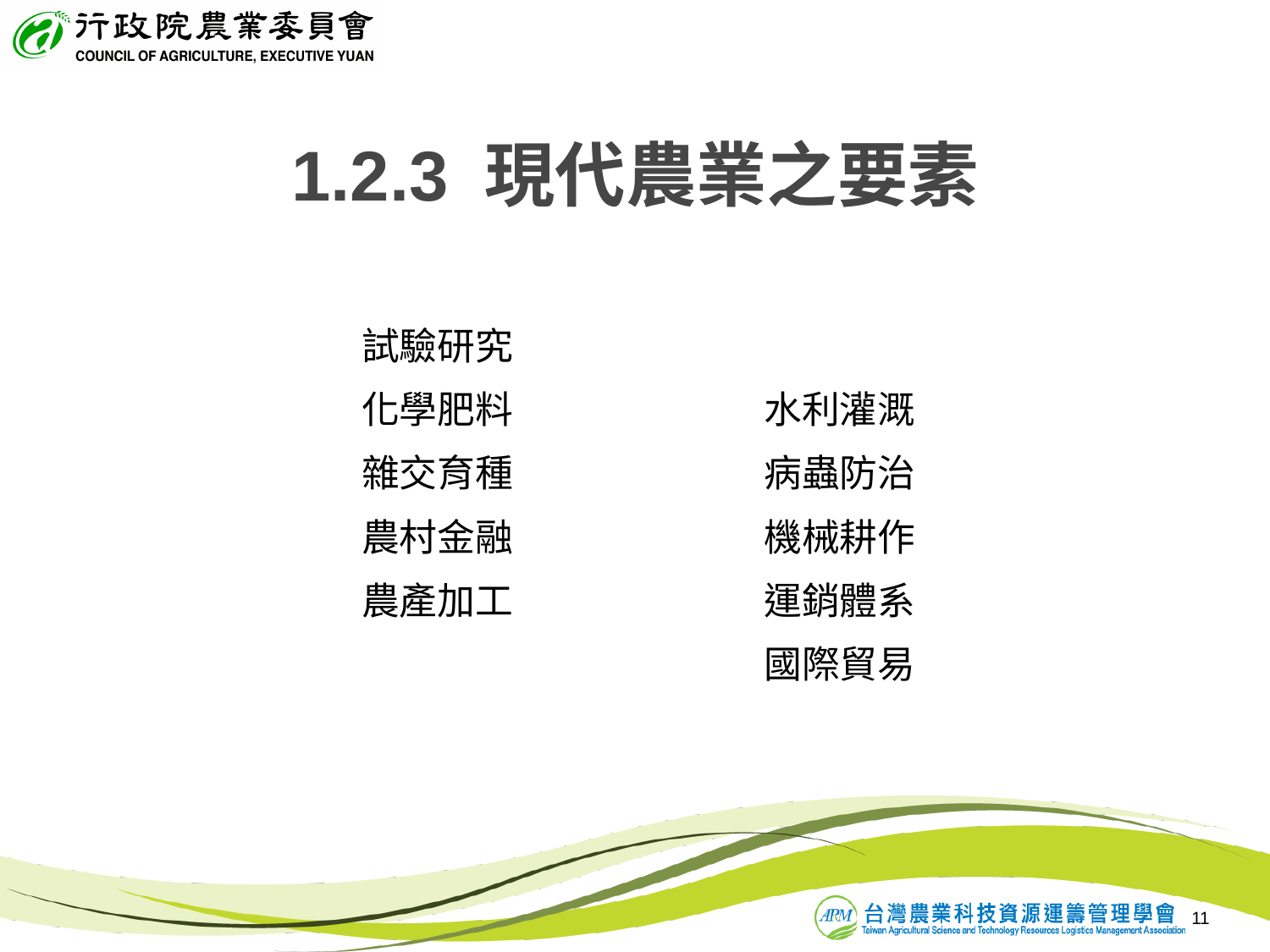

# 1.2.3 現代農業之要素
試驗研究
化學肥料
雜交育種
農村金融
農產加工

水利灌溉
病蟲防治
機械耕作
運銷體系
國際貿易
11